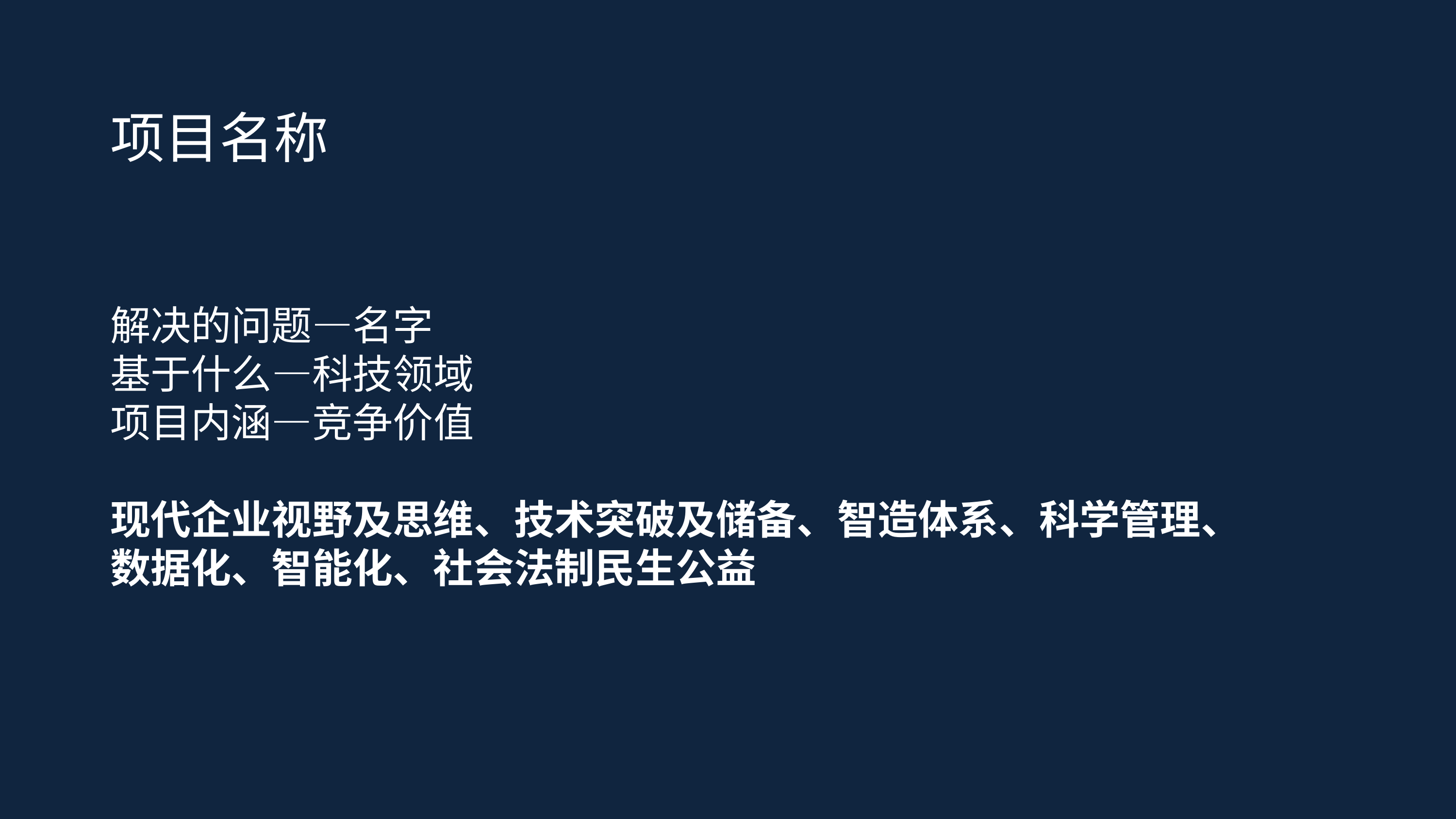

项目名称

解决的问题—名字
基于什么—科技领域
项目内涵—竞争价值

现代企业视野及思维、技术突破及储备、智造体系、科学管理、数据化、智能化、社会法制民生公益